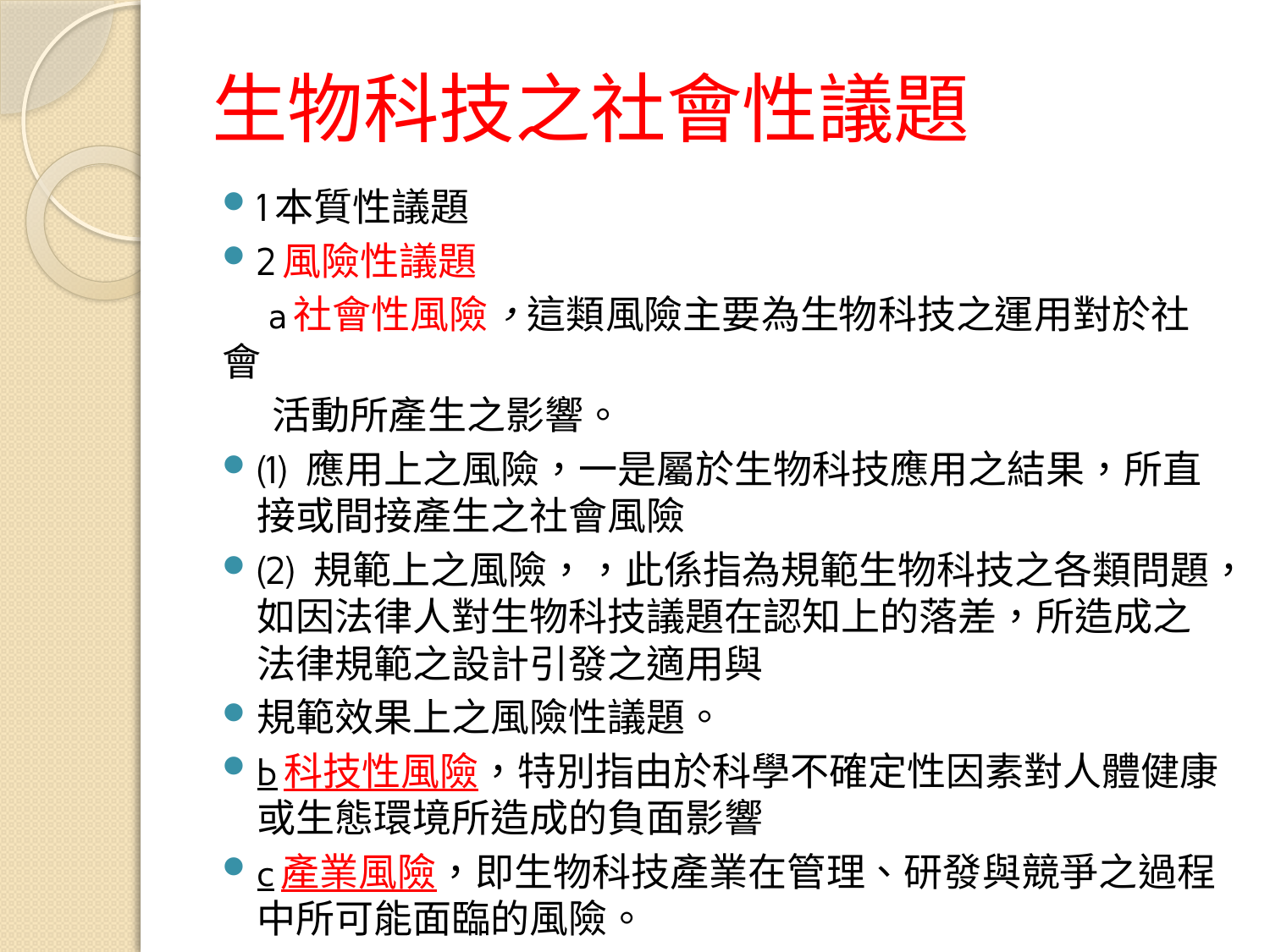

# 生物科技之社會性議題
1本質性議題
2風險性議題
    a社會性風險，這類風險主要為生物科技之運用對於社會
     活動所產生之影響。
(1) 應用上之風險，一是屬於生物科技應用之結果，所直接或間接產生之社會風險
(2) 規範上之風險，，此係指為規範生物科技之各類問題，如因法律人對生物科技議題在認知上的落差，所造成之法律規範之設計引發之適用與
規範效果上之風險性議題。
b科技性風險，特別指由於科學不確定性因素對人體健康或生態環境所造成的負面影響
c產業風險，即生物科技產業在管理、研發與競爭之過程中所可能面臨的風險。